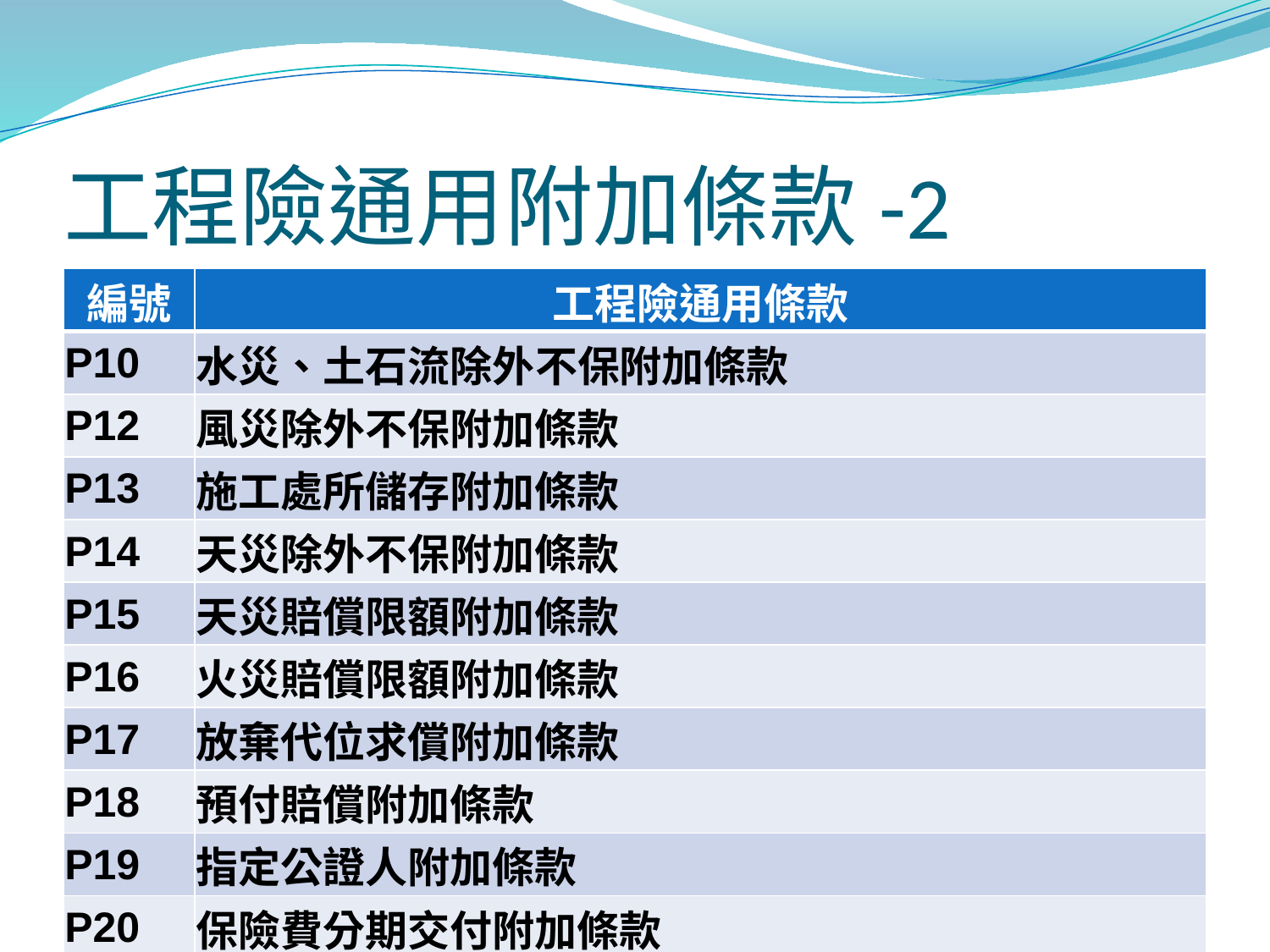

# 工程險通用附加條款-2
| 編號 | 工程險通用條款 |
| --- | --- |
| P10 | 水災、土石流除外不保附加條款 |
| P12 | 風災除外不保附加條款 |
| P13 | 施工處所儲存附加條款 |
| P14 | 天災除外不保附加條款 |
| P15 | 天災賠償限額附加條款 |
| P16 | 火災賠償限額附加條款 |
| P17 | 放棄代位求償附加條款 |
| P18 | 預付賠償附加條款 |
| P19 | 指定公證人附加條款 |
| P20 | 保險費分期交付附加條款 |
126